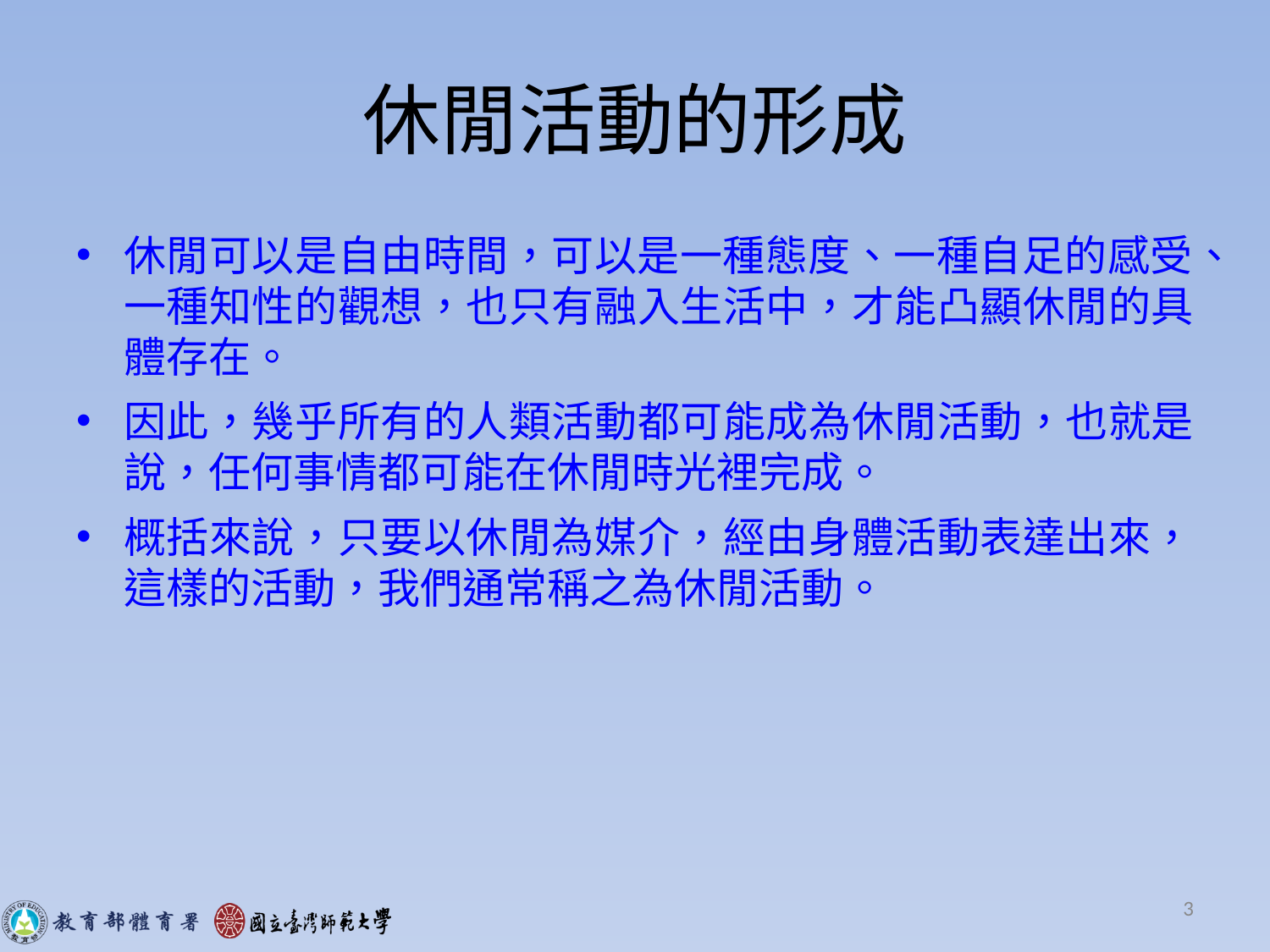

# 休閒活動的形成
休閒可以是自由時間，可以是一種態度、一種自足的感受、一種知性的觀想，也只有融入生活中，才能凸顯休閒的具體存在。
因此，幾乎所有的人類活動都可能成為休閒活動，也就是說，任何事情都可能在休閒時光裡完成。
概括來說，只要以休閒為媒介，經由身體活動表達出來，這樣的活動，我們通常稱之為休閒活動。

3